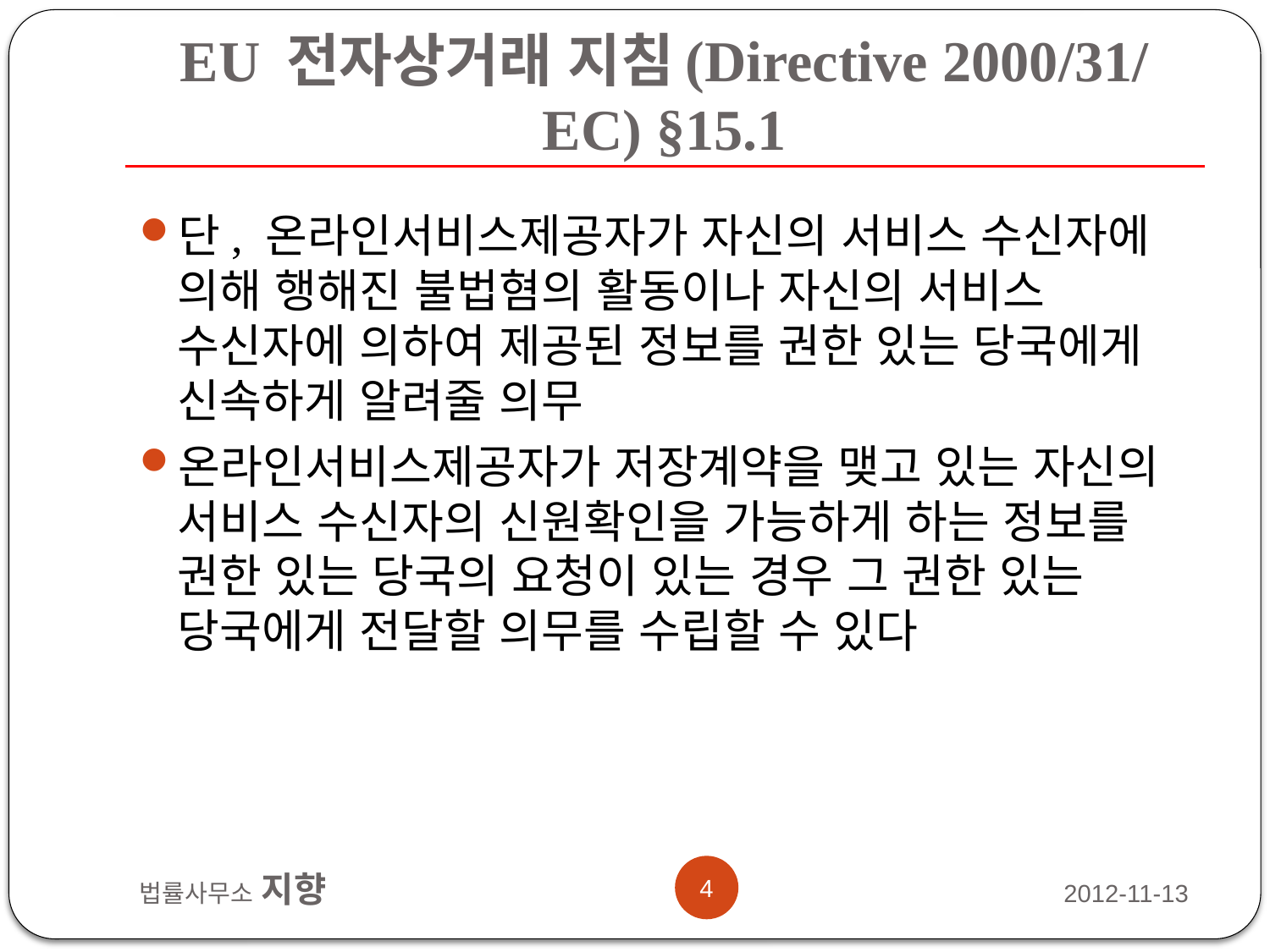

# EU 전자상거래 지침(Directive 2000/31/EC) §15.1
단, 온라인서비스제공자가 자신의 서비스 수신자에 의해 행해진 불법혐의 활동이나 자신의 서비스 수신자에 의하여 제공된 정보를 권한 있는 당국에게 신속하게 알려줄 의무
온라인서비스제공자가 저장계약을 맺고 있는 자신의 서비스 수신자의 신원확인을 가능하게 하는 정보를 권한 있는 당국의 요청이 있는 경우 그 권한 있는 당국에게 전달할 의무를 수립할 수 있다

4
법률사무소 지향
2012-11-13